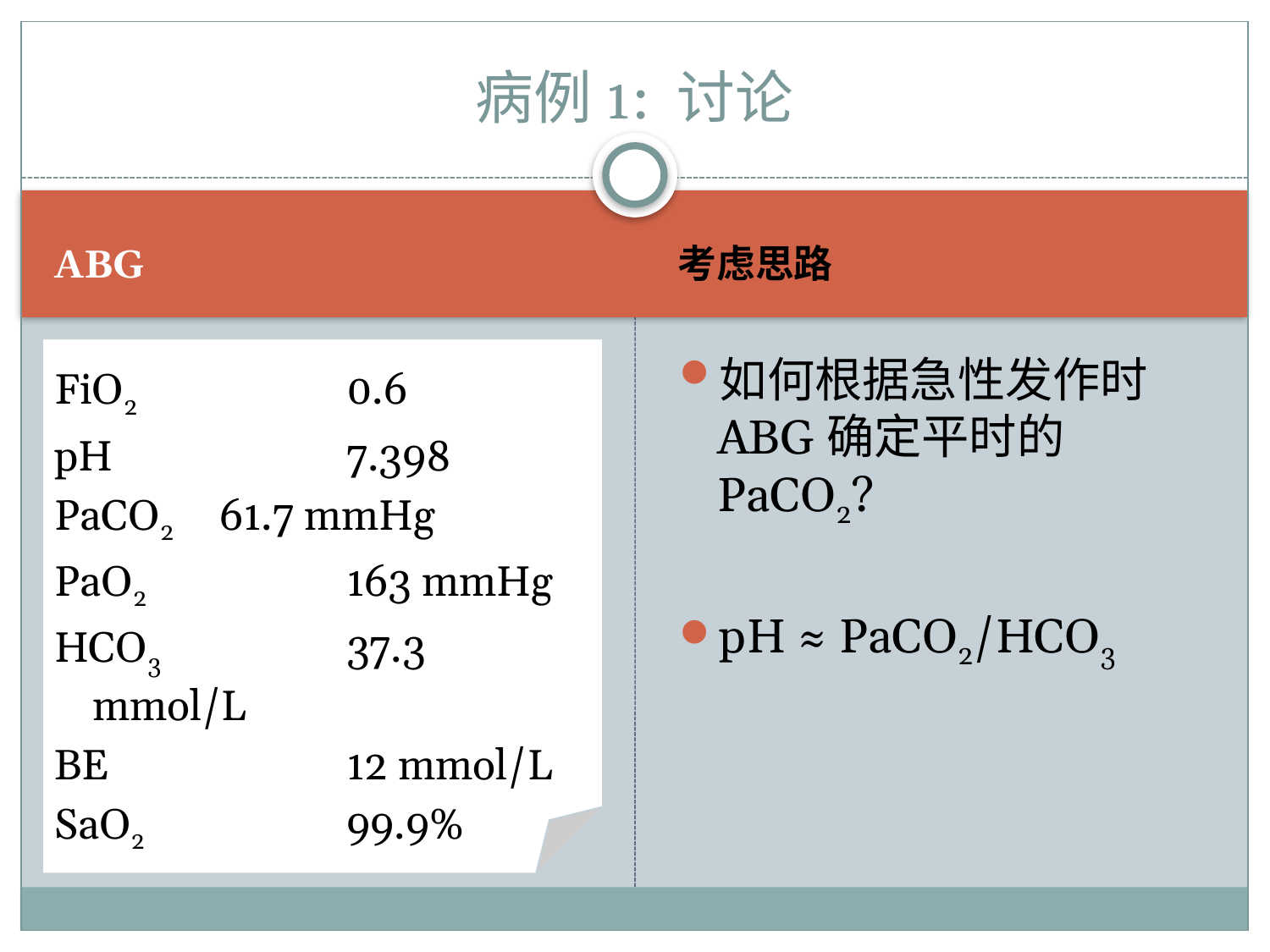

# 病例1: 讨论
ABG
考虑思路

FiO2		0.6
pH		7.398
PaCO2	61.7 mmHg
PaO2		163 mmHg
HCO3		37.3 mmol/L
BE		12 mmol/L
SaO2		99.9%
如何根据急性发作时ABG确定平时的PaCO2?

pH ≈ PaCO2/HCO3